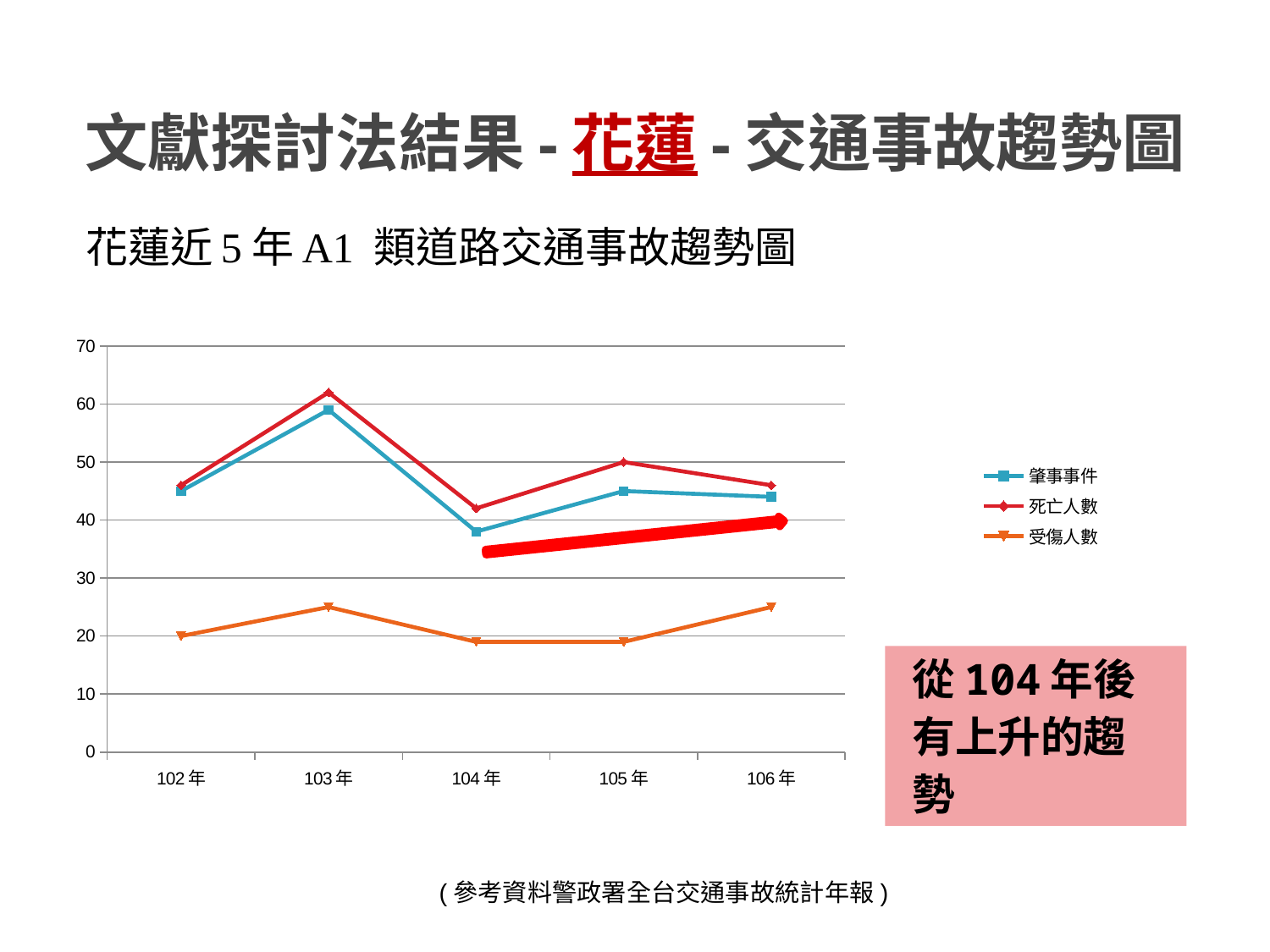

# 文獻探討法結果-花蓮-交通事故趨勢圖

### Chart

| Category | 肇事事件 | 死亡人數 | 受傷人數 |
|---|---|---|---|
| 102年 | 45.0 | 46.0 | 20.0 |
| 103年 | 59.0 | 62.0 | 25.0 |
| 104年 | 38.0 | 42.0 | 19.0 |
| 105年 | 45.0 | 50.0 | 19.0 |
| 106年 | 44.0 | 46.0 | 25.0 |
從104年後
有上升的趨
勢
(參考資料警政署全台交通事故統計年報)